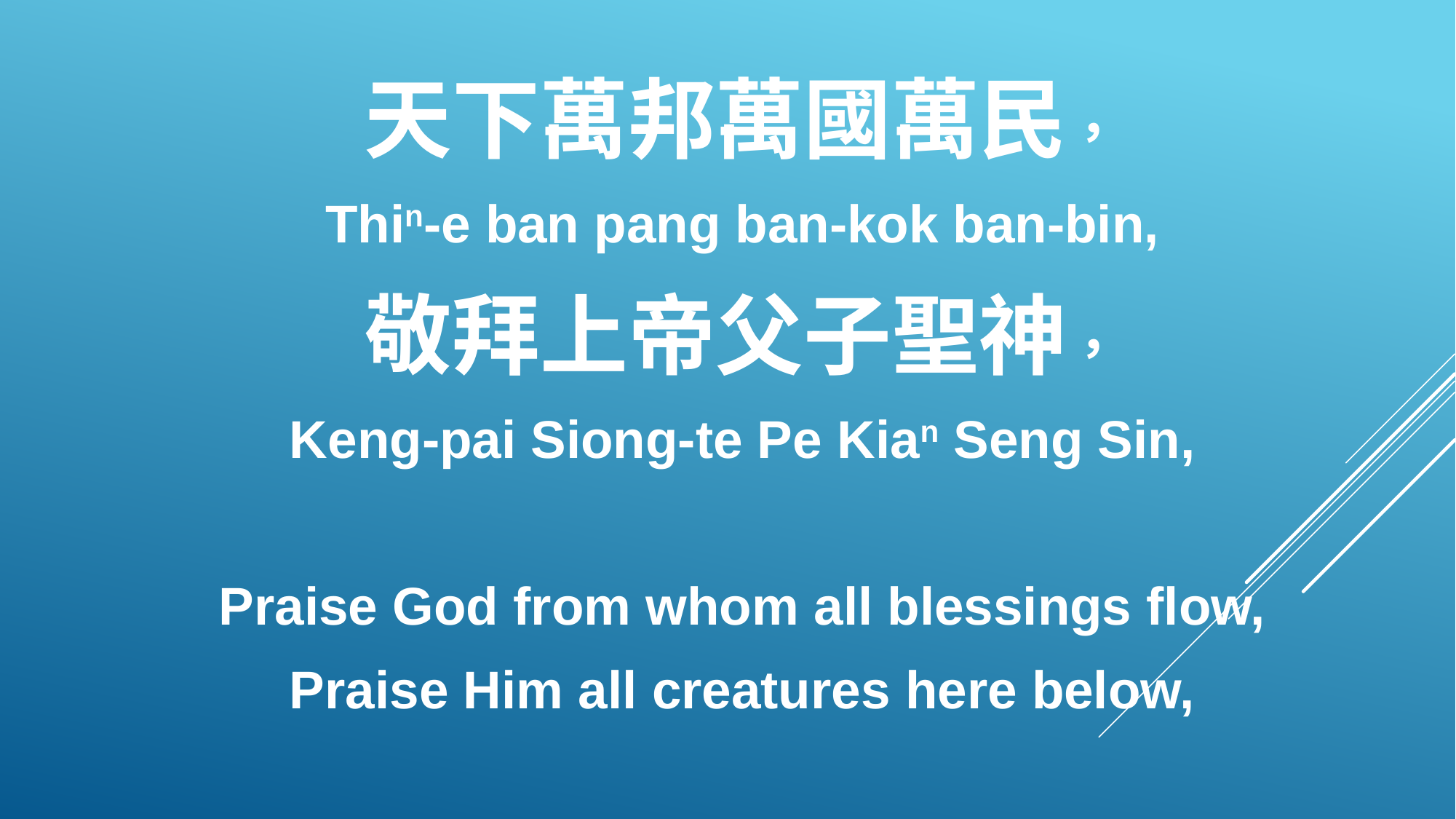

天下萬邦萬國萬民，
Thin-e ban pang ban-kok ban-bin,
敬拜上帝父子聖神，
Keng-pai Siong-te Pe Kian Seng Sin,

Praise God from whom all blessings flow,
Praise Him all creatures here below,